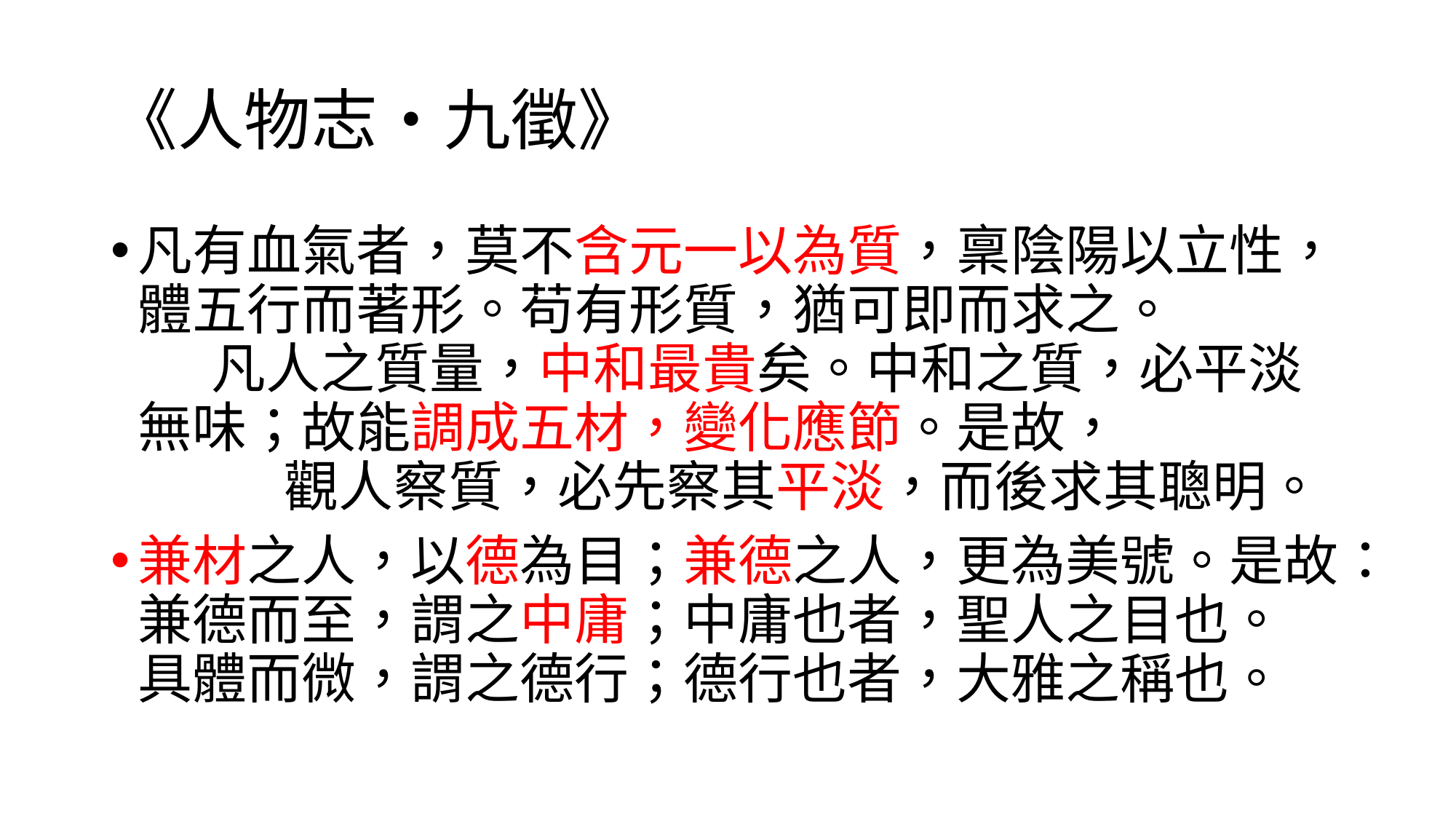

# 《人物志•九徵》
凡有血氣者，莫不含元一以為質，稟陰陽以立性，體五行而著形。苟有形質，猶可即而求之。                    凡人之質量，中和最貴矣。中和之質，必平淡無味；故能調成五材，變化應節。是故，                               觀人察質，必先察其平淡，而後求其聰明。
兼材之人，以德為目；兼德之人，更為美號。是故：兼德而至，謂之中庸；中庸也者，聖人之目也。   具體而微，謂之德行；德行也者，大雅之稱也。